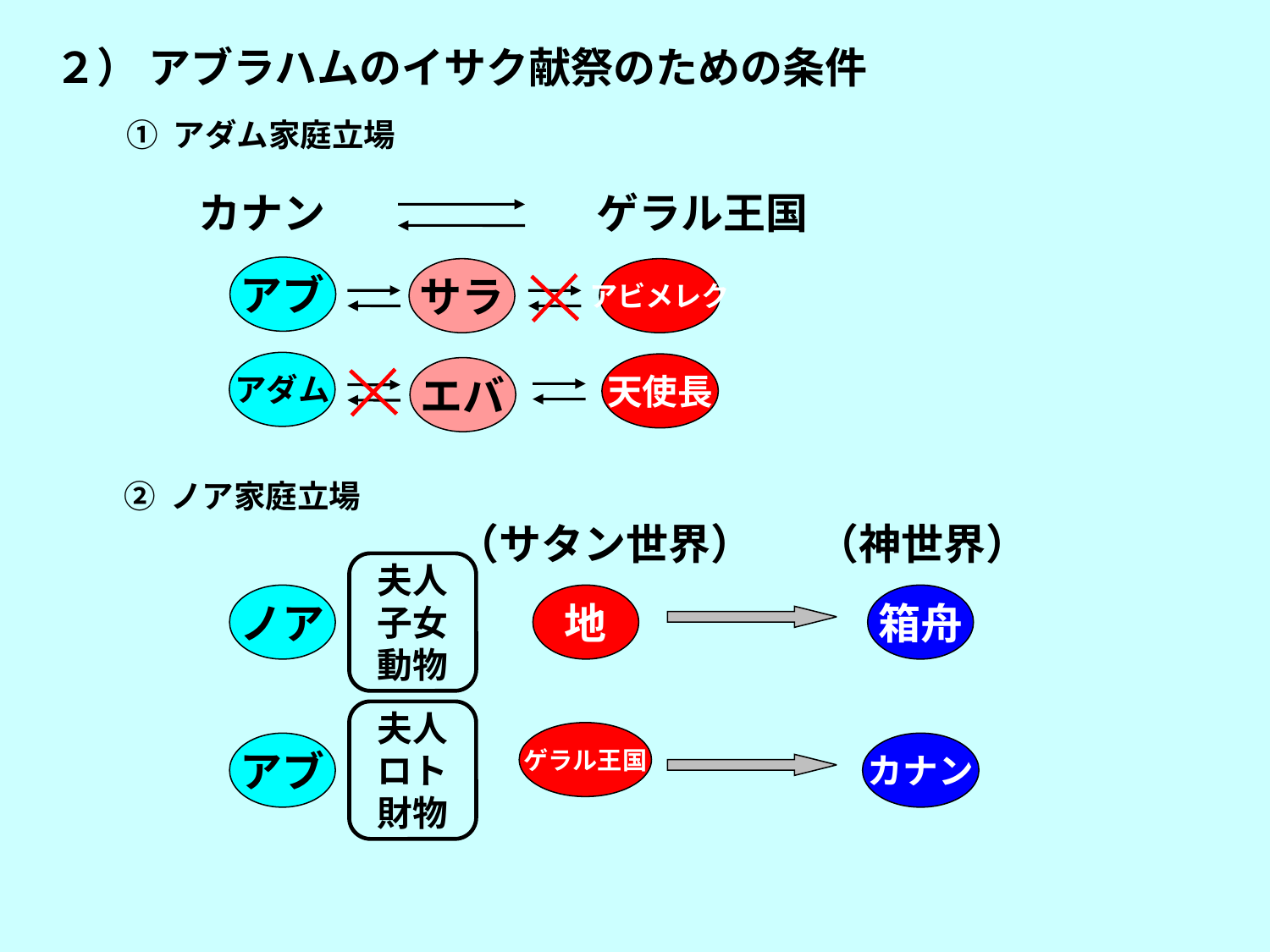

２） アブラハムのイサク献祭のための条件
① アダム家庭立場

カナン     　　　　　ゲラル王国
アブ
サラ
アビメレク

アダム
天使長
エバ

② ノア家庭立場

（サタン世界）
（神世界）

夫人
子女
動物
ノア
地
箱舟

夫人
ロト
財物

ゲラル王国
アブ
カナン